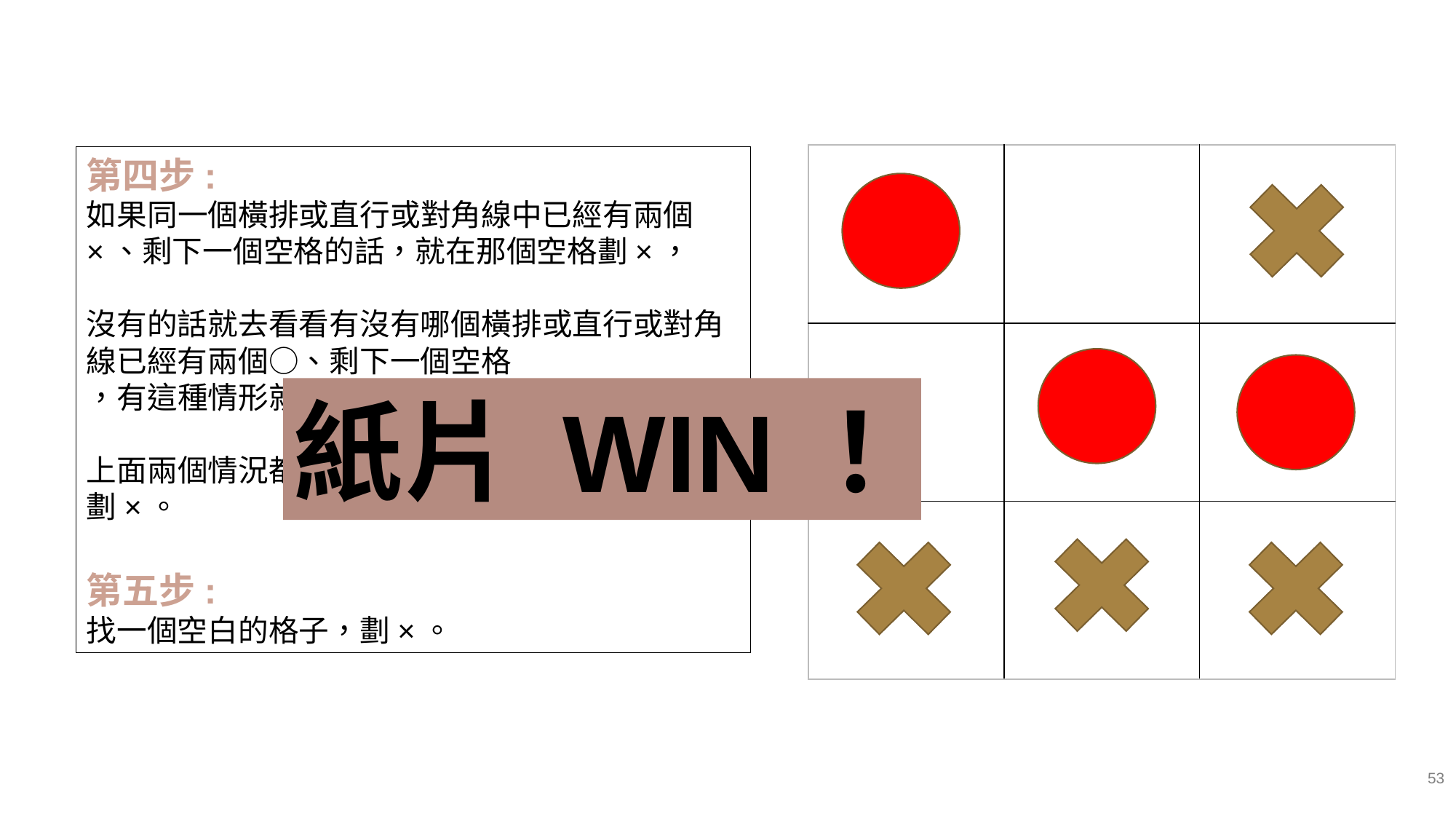

|  |  |  |
| --- | --- | --- |
|  |  |  |
|  |  |  |
第四步:
如果同一個橫排或直行或對角線中已經有兩個×、剩下一個空格的話，就在那個空格劃×，

沒有的話就去看看有沒有哪個橫排或直行或對角線已經有兩個○、剩下一個空格
，有這種情形就在空格的地方劃×，

上面兩個情況都沒有發生，就找一個空白的角落劃×。

第五步:
找一個空白的格子，劃×。

紙片 WIN！

53